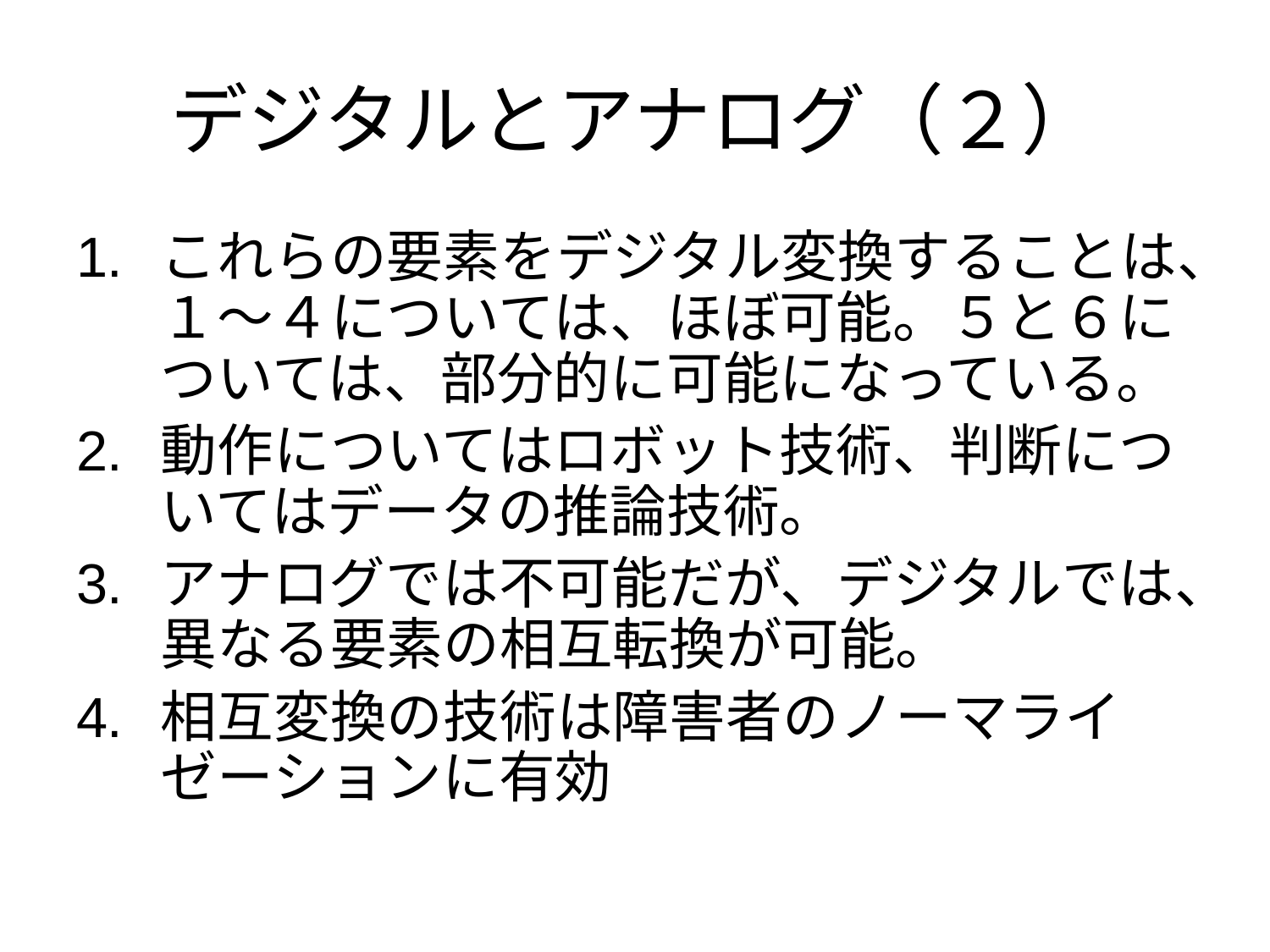

# デジタルとアナログ（２）
これらの要素をデジタル変換することは、１～４については、ほぼ可能。５と６については、部分的に可能になっている。
動作についてはロボット技術、判断についてはデータの推論技術。
アナログでは不可能だが、デジタルでは、異なる要素の相互転換が可能。
相互変換の技術は障害者のノーマライゼーションに有効